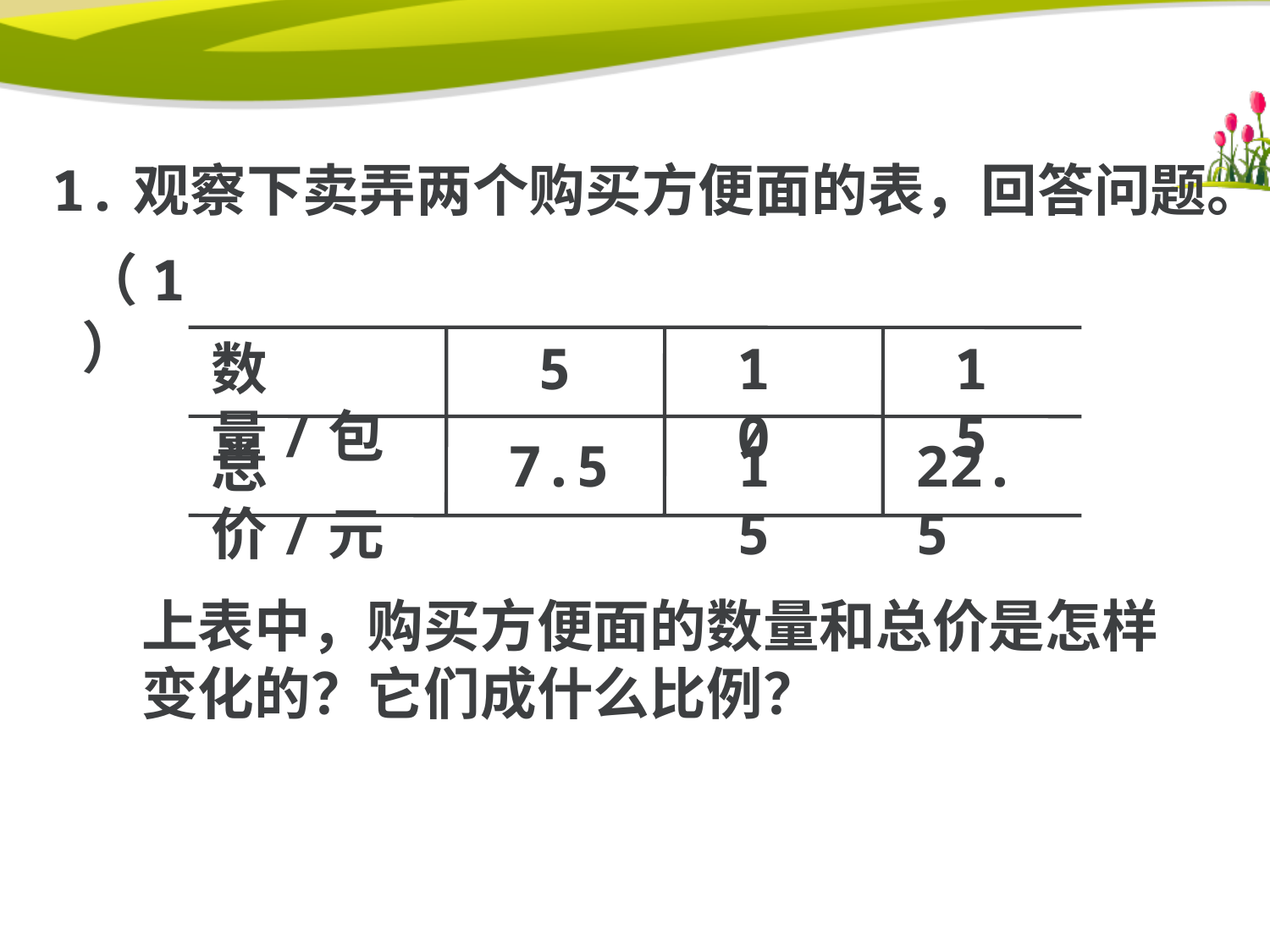

1.观察下卖弄两个购买方便面的表，回答问题。
（1）
数量/包
5
10
15
总价/元
7.5
15
22.5
上表中，购买方便面的数量和总价是怎样变化的？它们成什么比例？